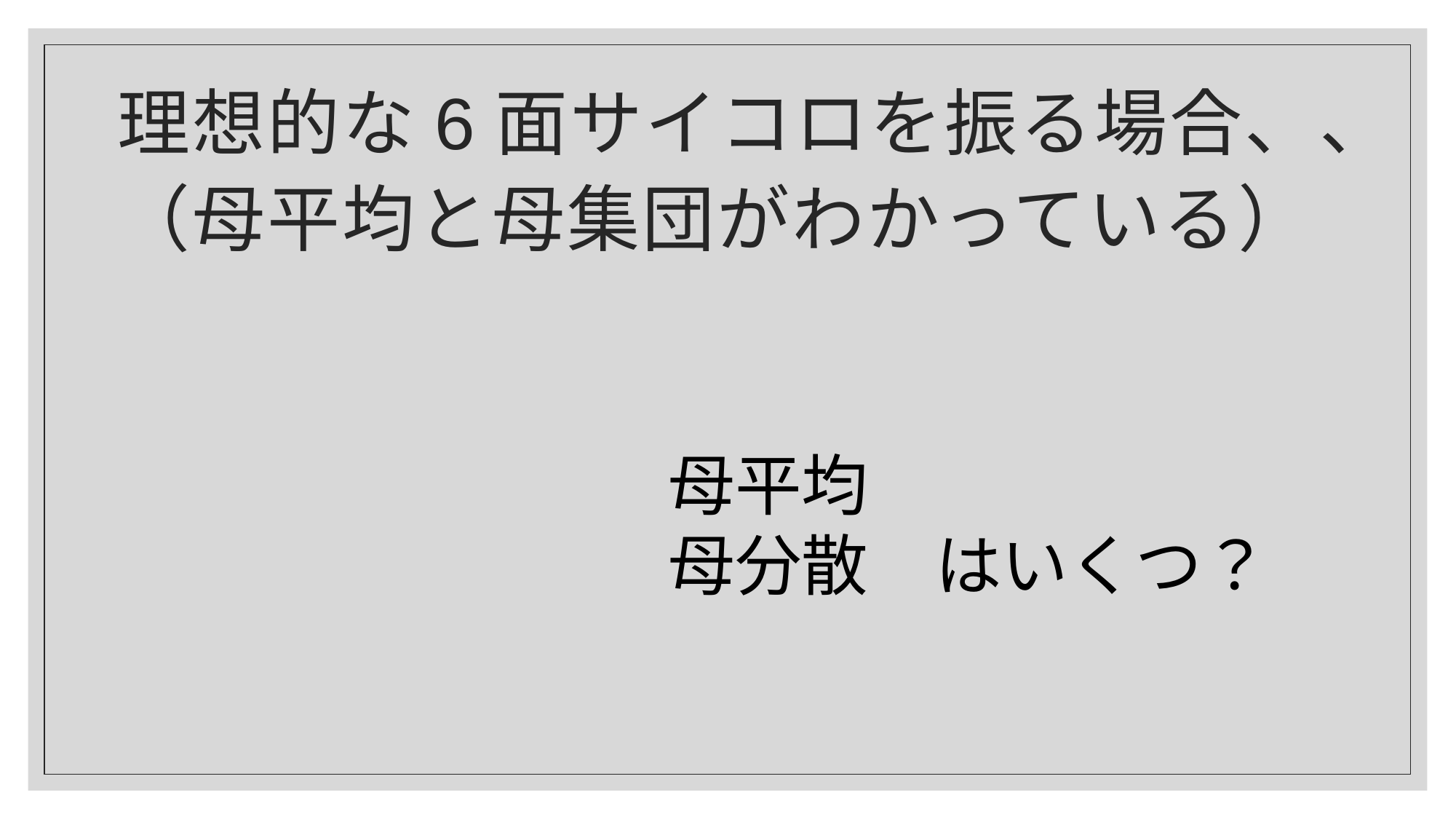

# 理想的な6面サイコロを振る場合、、 （母平均と母集団がわかっている）
母平均
母分散　はいくつ？